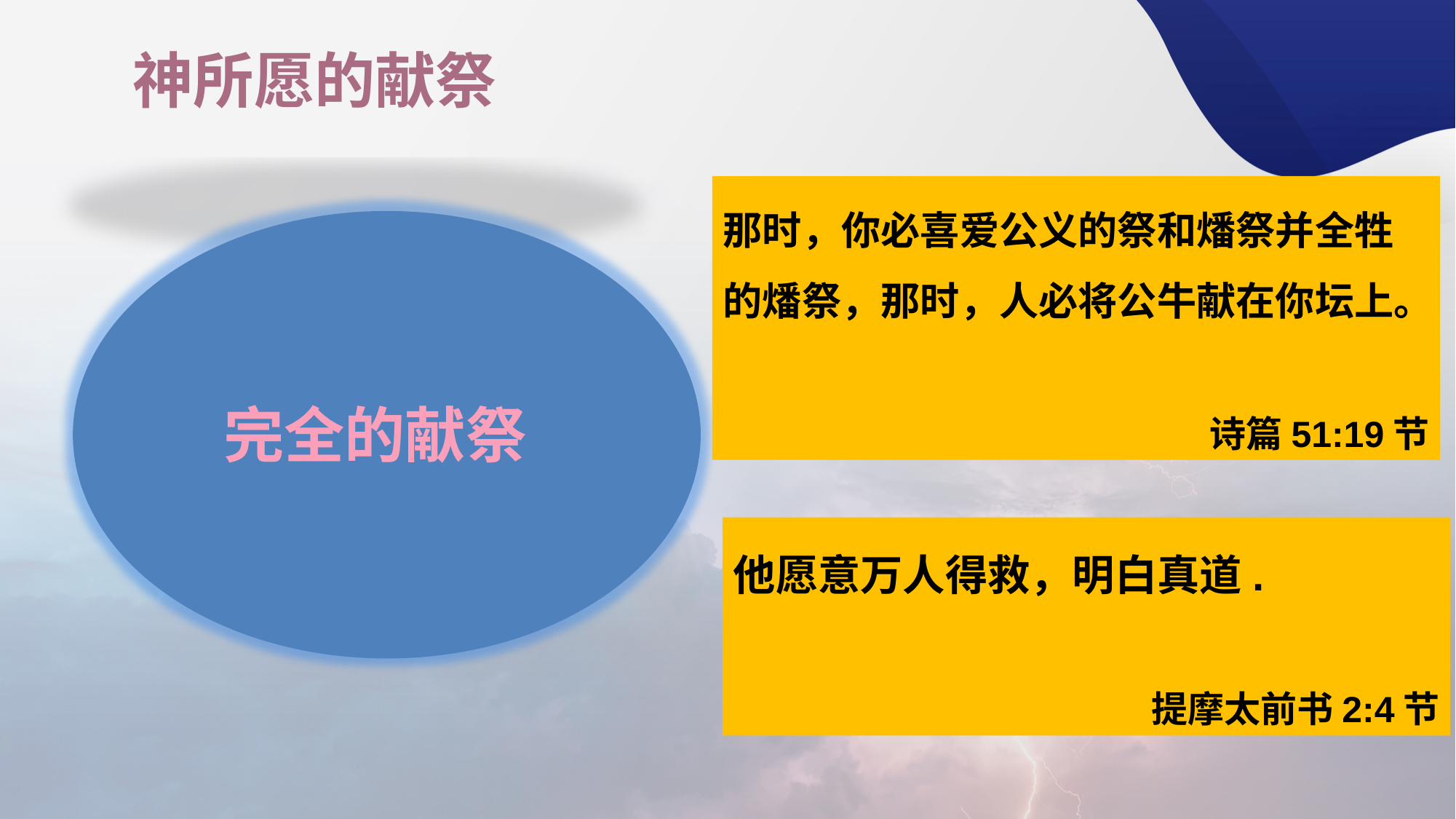

# 神所愿的献祭
那时，你必喜爱公义的祭和燔祭并全牲的燔祭，那时，人必将公牛献在你坛上。

诗篇51:19节

完全的献祭
他愿意万人得救，明白真道.

提摩太前书2:4节